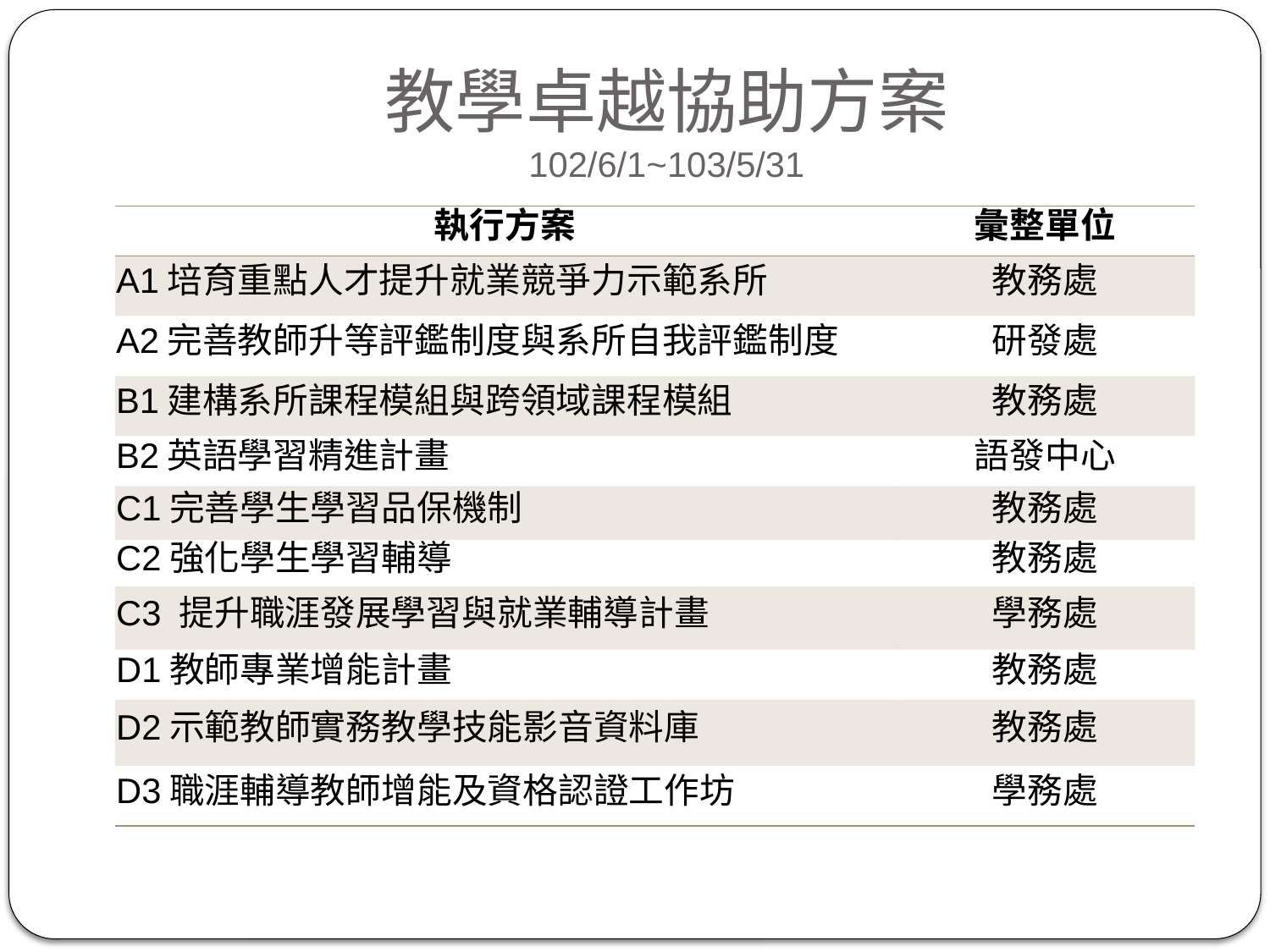

# 教學卓越協助方案 102/6/1~103/5/31
| 執行方案 | 彙整單位 |
| --- | --- |
| A1培育重點人才提升就業競爭力示範系所 | 教務處 |
| A2完善教師升等評鑑制度與系所自我評鑑制度 | 研發處 |
| B1建構系所課程模組與跨領域課程模組 | 教務處 |
| B2英語學習精進計畫 | 語發中心 |
| C1完善學生學習品保機制 | 教務處 |
| C2強化學生學習輔導 | 教務處 |
| C3 提升職涯發展學習與就業輔導計畫 | 學務處 |
| D1教師專業增能計畫 | 教務處 |
| D2示範教師實務教學技能影音資料庫 | 教務處 |
| D3職涯輔導教師增能及資格認證工作坊 | 學務處 |